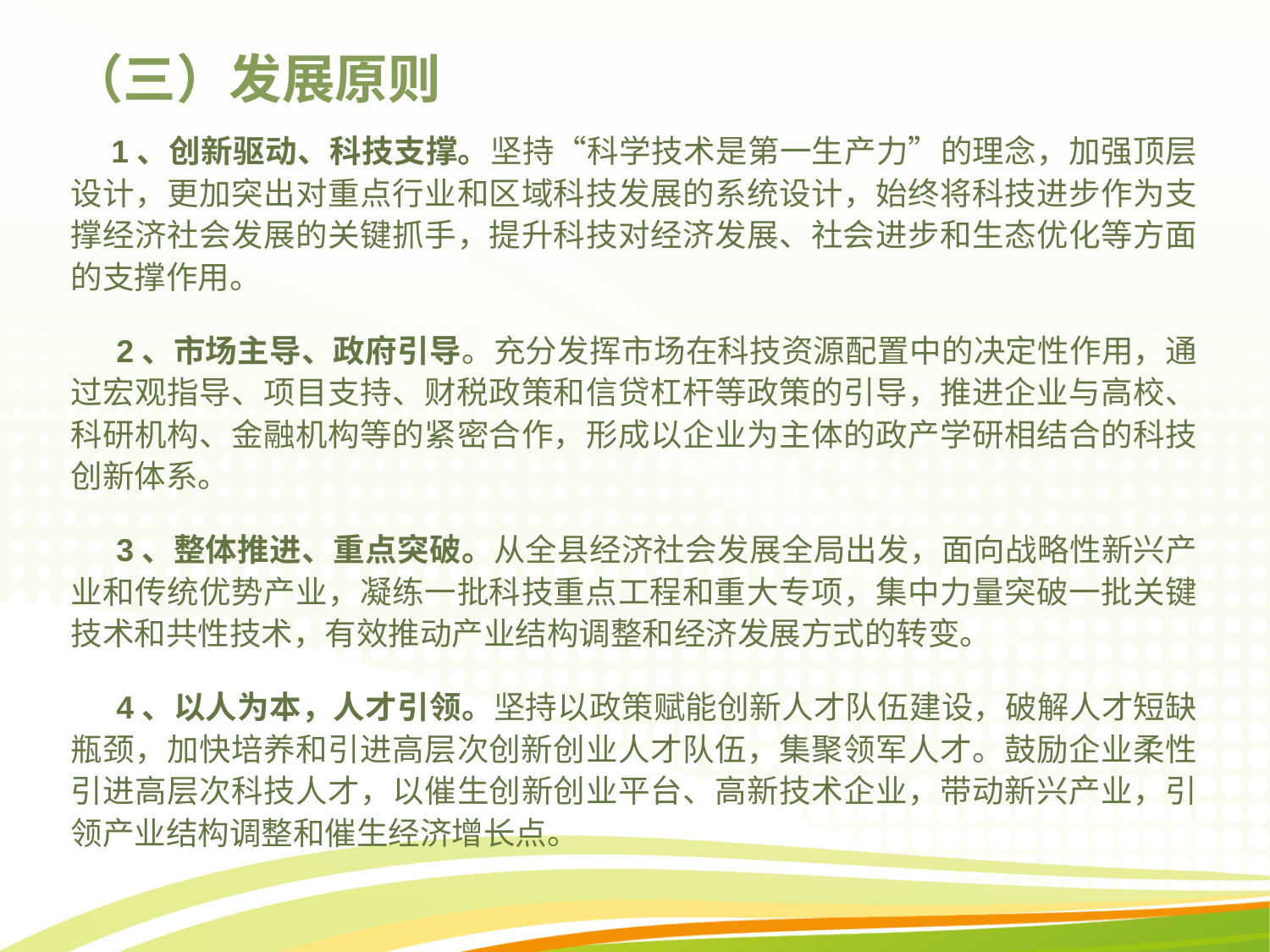

# （三）发展原则
    1、创新驱动、科技支撑。坚持“科学技术是第一生产力”的理念，加强顶层设计，更加突出对重点行业和区域科技发展的系统设计，始终将科技进步作为支撑经济社会发展的关键抓手，提升科技对经济发展、社会进步和生态优化等方面的支撑作用。
     2、市场主导、政府引导。充分发挥市场在科技资源配置中的决定性作用，通过宏观指导、项目支持、财税政策和信贷杠杆等政策的引导，推进企业与高校、科研机构、金融机构等的紧密合作，形成以企业为主体的政产学研相结合的科技创新体系。
     3、整体推进、重点突破。从全县经济社会发展全局出发，面向战略性新兴产业和传统优势产业，凝练一批科技重点工程和重大专项，集中力量突破一批关键技术和共性技术，有效推动产业结构调整和经济发展方式的转变。
     4、以人为本，人才引领。坚持以政策赋能创新人才队伍建设，破解人才短缺瓶颈，加快培养和引进高层次创新创业人才队伍，集聚领军人才。鼓励企业柔性引进高层次科技人才，以催生创新创业平台、高新技术企业，带动新兴产业，引领产业结构调整和催生经济增长点。